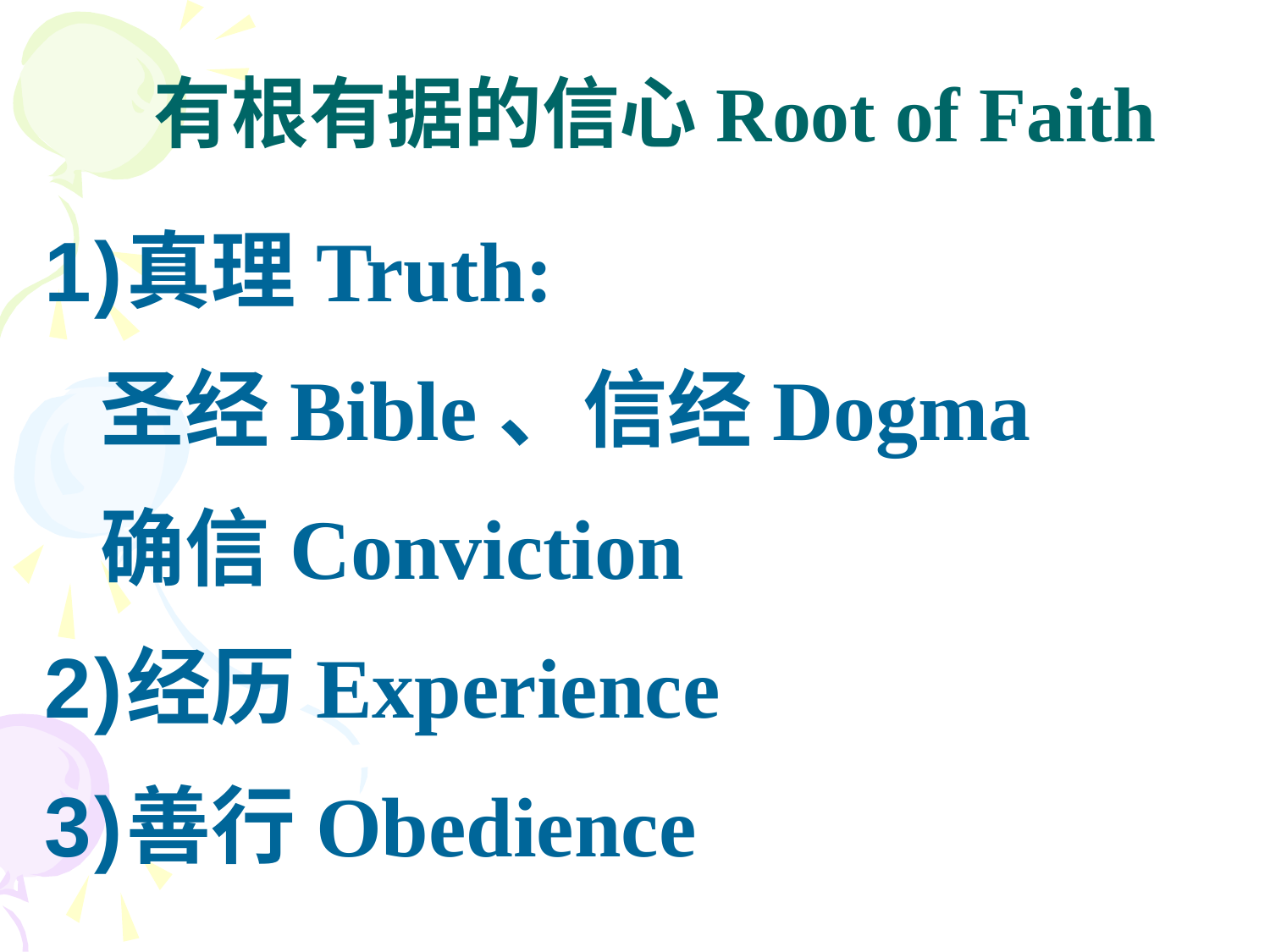

# 有根有据的信心Root of Faith
真理Truth:
圣经Bible、信经Dogma
确信Conviction
经历Experience
善行Obedience